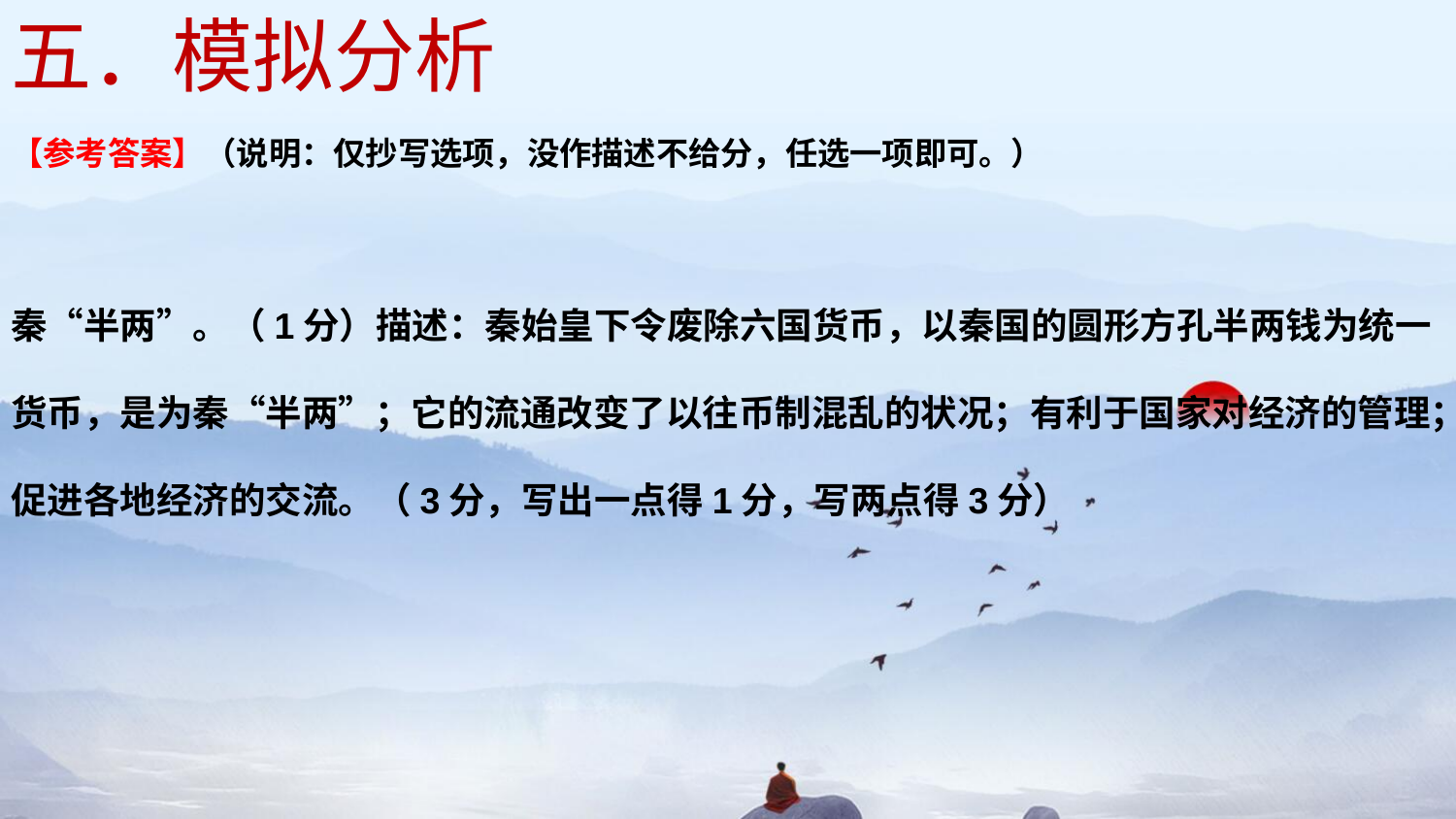

五．模拟分析

【参考答案】（说明：仅抄写选项，没作描述不给分，任选一项即可。）

秦“半两”。（1分）描述：秦始皇下令废除六国货币，以秦国的圆形方孔半两钱为统一货币，是为秦“半两”；它的流通改变了以往币制混乱的状况；有利于国家对经济的管理；促进各地经济的交流。（3分，写出一点得1分，写两点得3分）